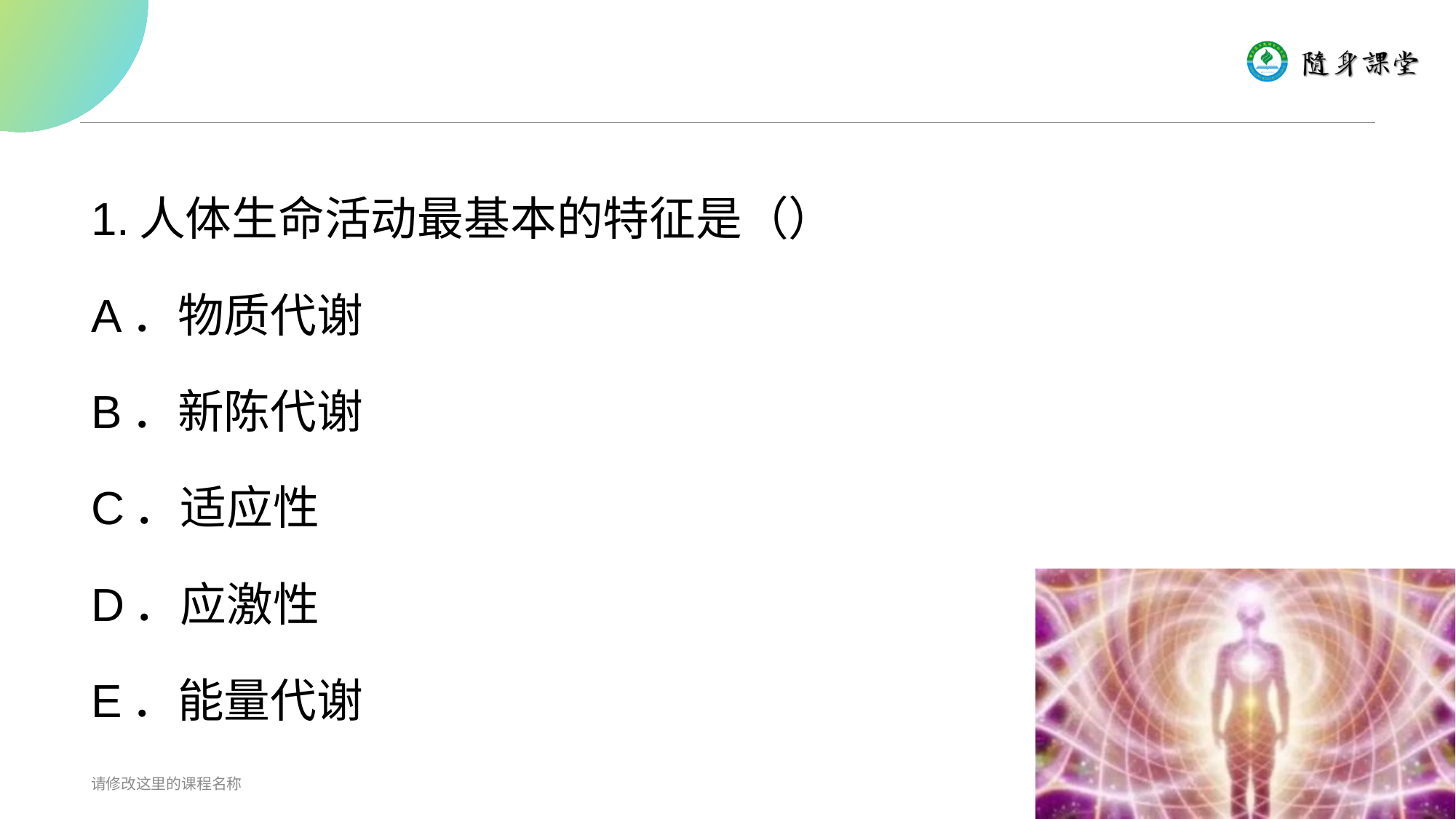

#
1.人体生命活动最基本的特征是（）
A．物质代谢
B．新陈代谢
C．适应性
D．应激性
E．能量代谢
请修改这里的课程名称
41